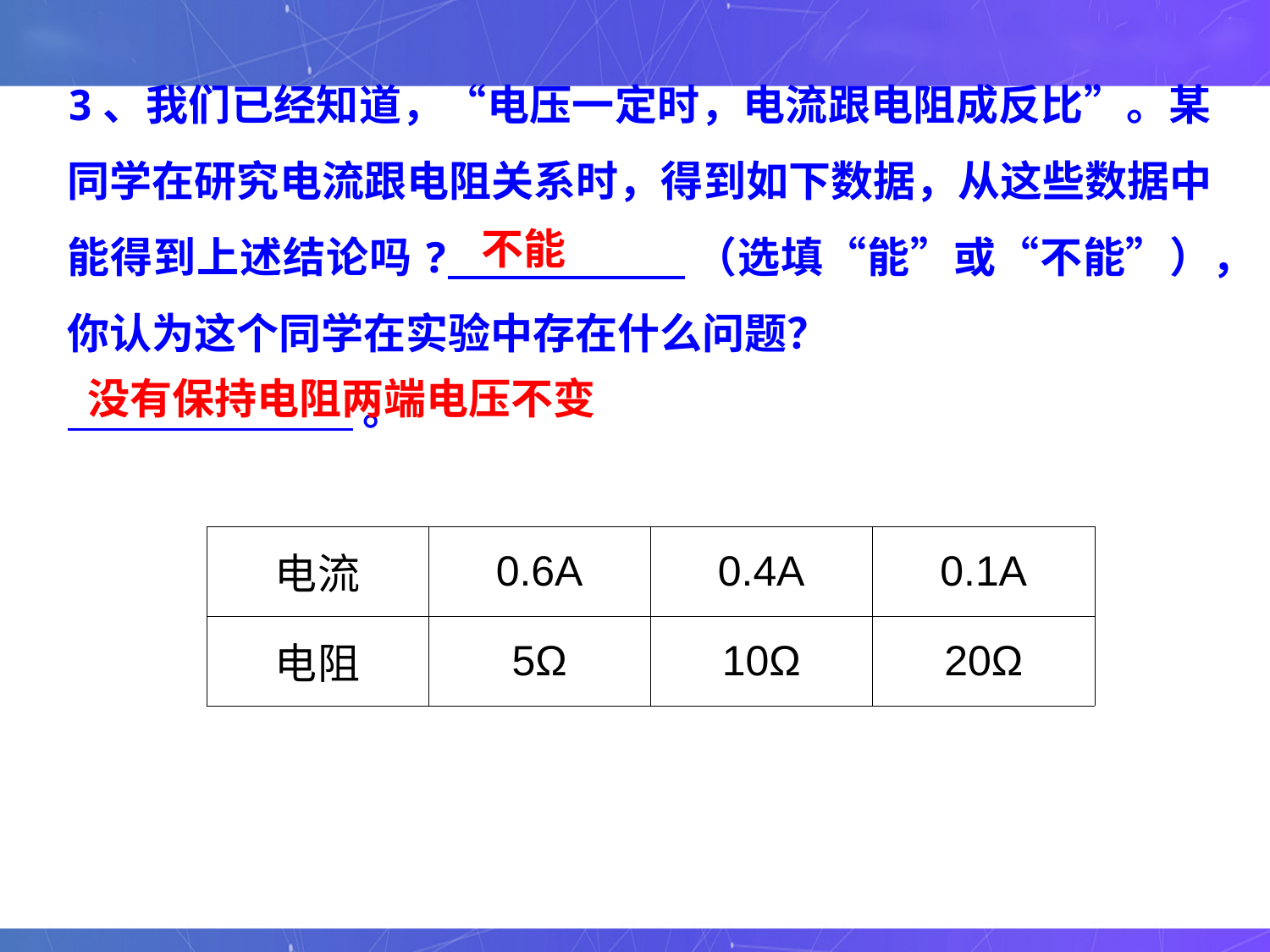

3、我们已经知道，“电压一定时，电流跟电阻成反比”。某同学在研究电流跟电阻关系时，得到如下数据，从这些数据中能得到上述结论吗?         （选填“能”或“不能”），你认为这个同学在实验中存在什么问题？
                              。
不能
没有保持电阻两端电压不变
| 电流 | 0.6A | 0.4A | 0.1A |
| --- | --- | --- | --- |
| 电阻 | 5Ω | 10Ω | 20Ω |